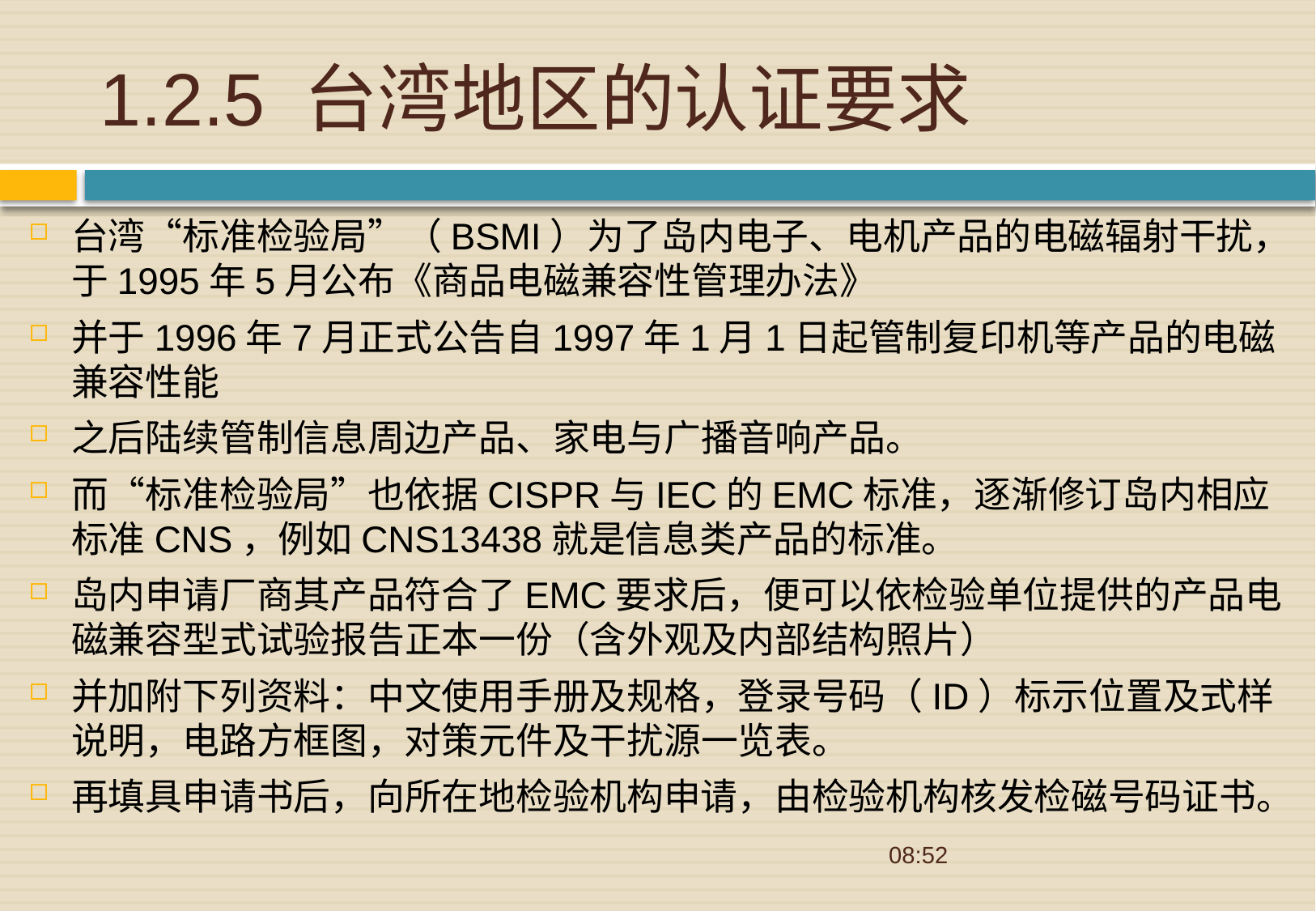

# 1.2.5 台湾地区的认证要求
台湾“标准检验局”（BSMI）为了岛内电子、电机产品的电磁辐射干扰，于1995年5月公布《商品电磁兼容性管理办法》
并于1996年7月正式公告自1997年1月1日起管制复印机等产品的电磁兼容性能
之后陆续管制信息周边产品、家电与广播音响产品。
而“标准检验局”也依据CISPR与IEC的EMC标准，逐渐修订岛内相应标准CNS，例如CNS13438就是信息类产品的标准。
岛内申请厂商其产品符合了EMC要求后，便可以依检验单位提供的产品电磁兼容型式试验报告正本一份（含外观及内部结构照片）
并加附下列资料：中文使用手册及规格，登录号码（ID）标示位置及式样说明，电路方框图，对策元件及干扰源一览表。
再填具申请书后，向所在地检验机构申请，由检验机构核发检磁号码证书。
08:52